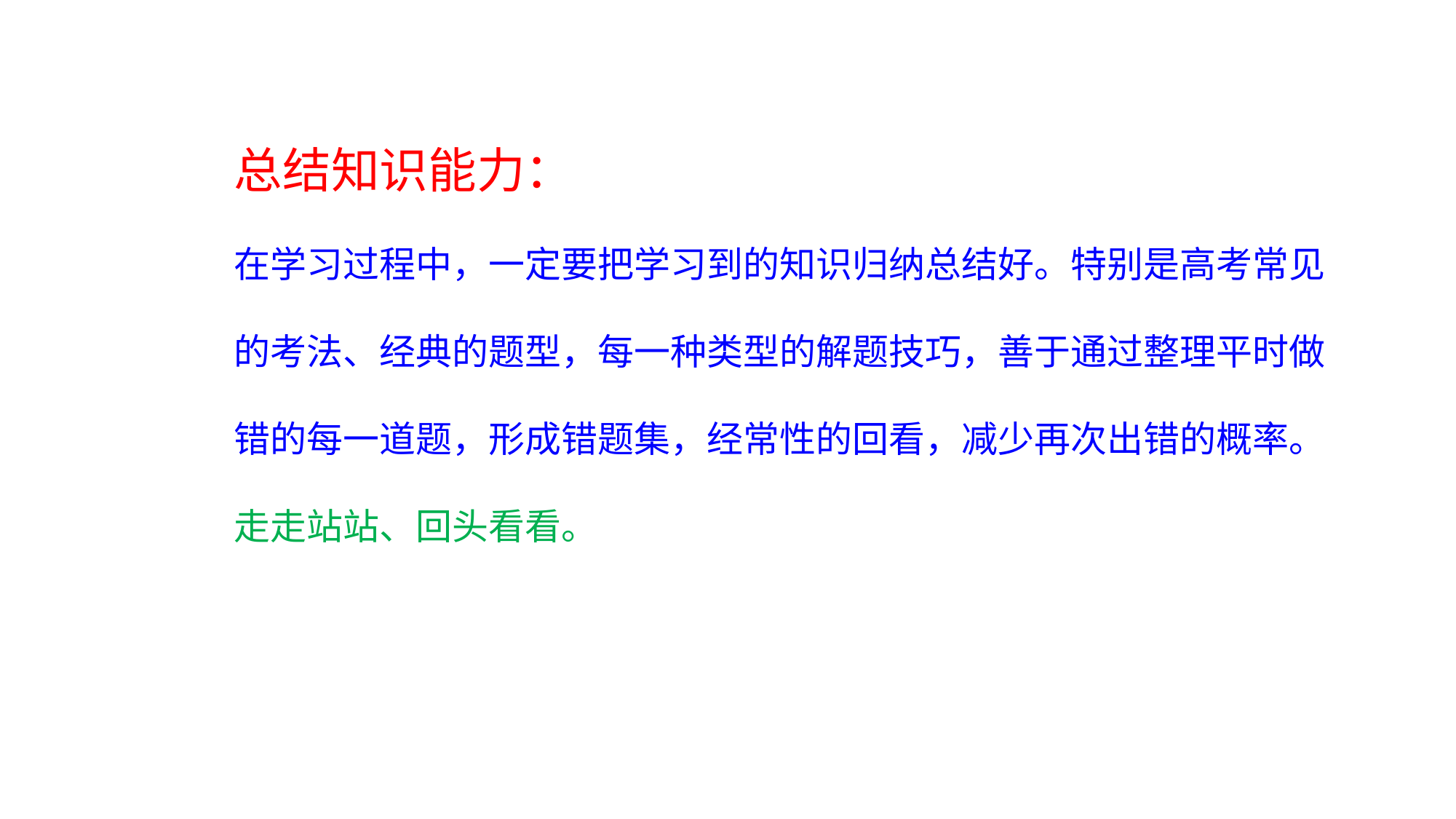

总结知识能力：
在学习过程中，一定要把学习到的知识归纳总结好。特别是高考常见的考法、经典的题型，每一种类型的解题技巧，善于通过整理平时做错的每一道题，形成错题集，经常性的回看，减少再次出错的概率。走走站站、回头看看。